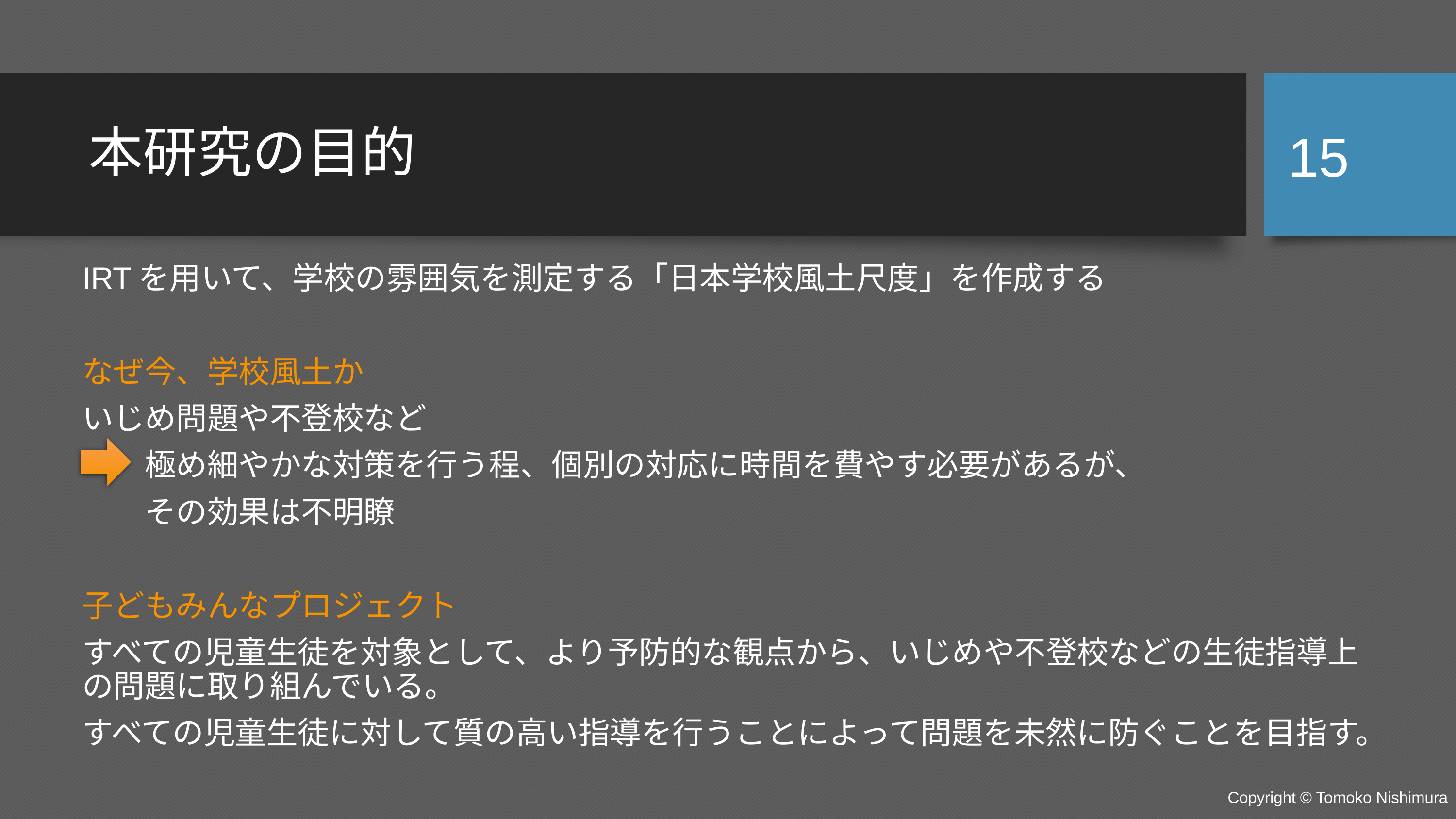

15
# 本研究の目的
IRTを用いて、学校の雰囲気を測定する「日本学校風土尺度」を作成する

なぜ今、学校風土か
いじめ問題や不登校など
　　極め細やかな対策を行う程、個別の対応に時間を費やす必要があるが、
　　その効果は不明瞭

子どもみんなプロジェクト
すべての児童生徒を対象として、より予防的な観点から、いじめや不登校などの生徒指導上の問題に取り組んでいる。
すべての児童生徒に対して質の高い指導を行うことによって問題を未然に防ぐことを目指す。

Copyright © Tomoko Nishimura